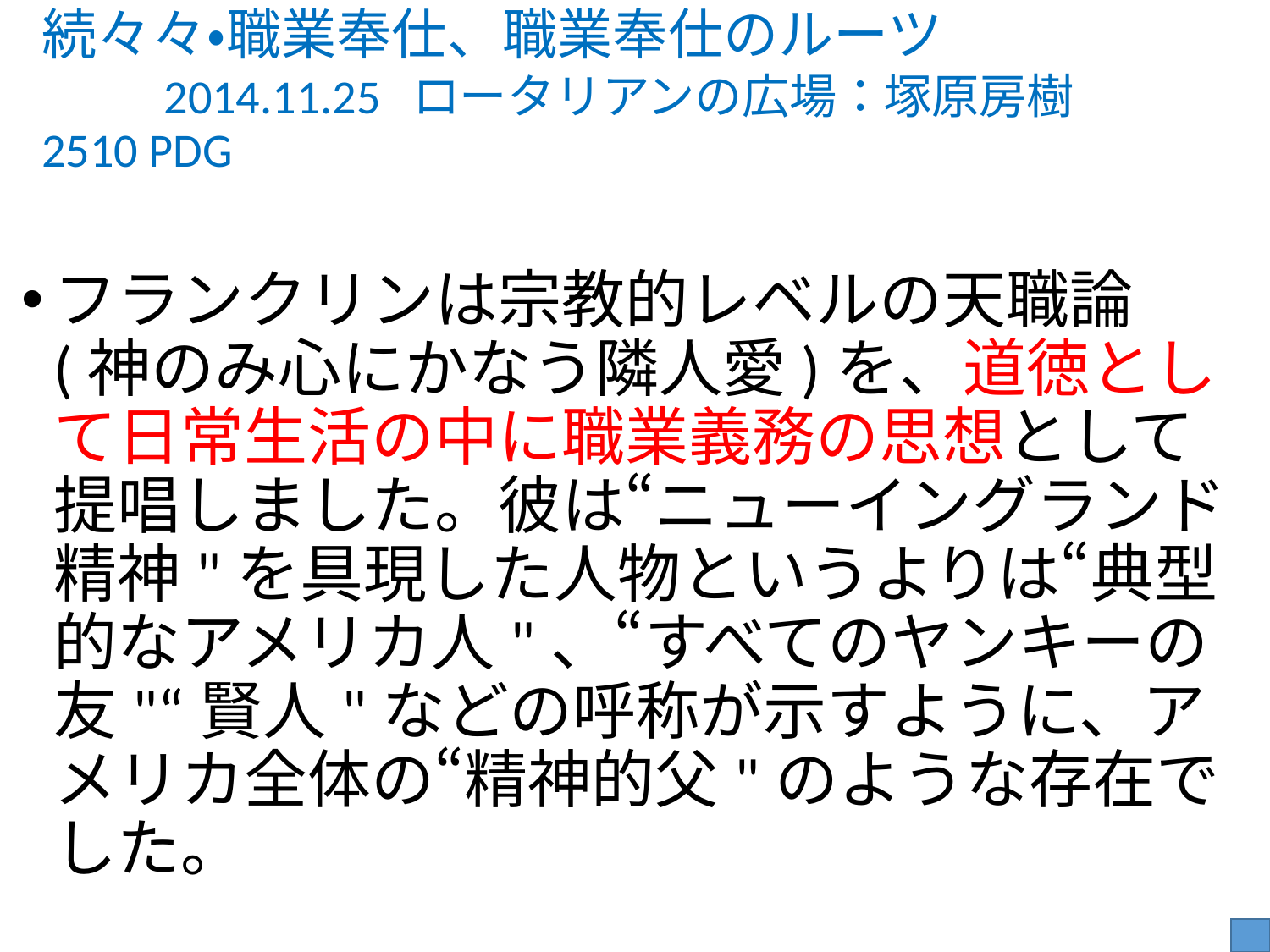

# 続々々・職業奉仕、職業奉仕のルーツ 　　2014.11.25  ロータリアンの広場：塚原房樹　2510 PDG
フランクリンは宗教的レベルの天職論(神のみ心にかなう隣人愛)を、道徳として日常生活の中に職業義務の思想として提唱しました。彼は“ニューイングランド精神"を具現した人物というよりは“典型的なアメリカ人"、“すべてのヤンキーの友"“賢人"などの呼称が示すように、アメリカ全体の“精神的父"のような存在でした。